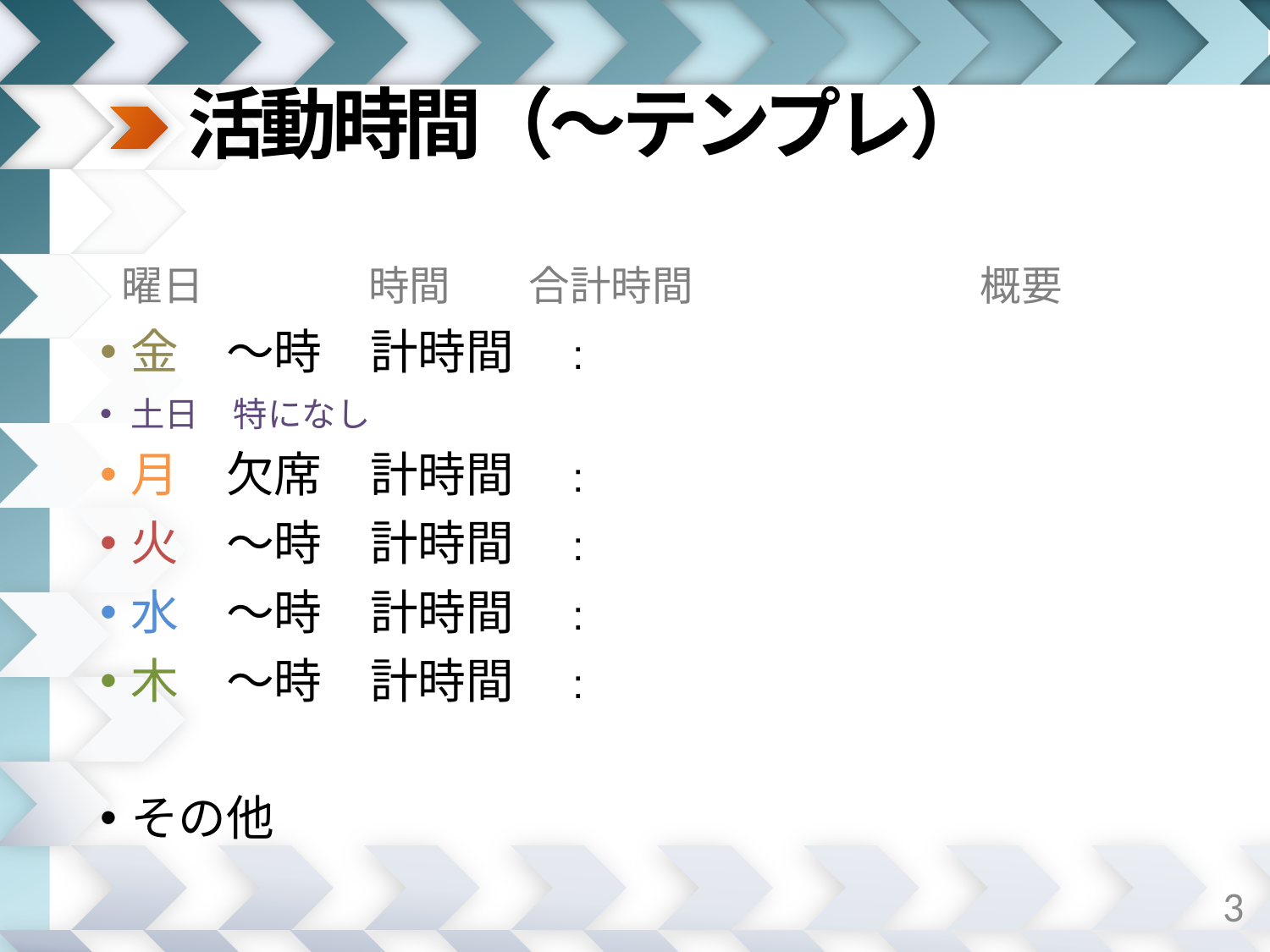

# 活動時間（～テンプレ）
 曜日　　　　時間	　  合計時間　　　　　　　概要
金　～時　計時間　:
土日　特になし
月　欠席　計時間　:
火　～時　計時間　:
水　～時　計時間　:
木　～時　計時間　:

その他
3